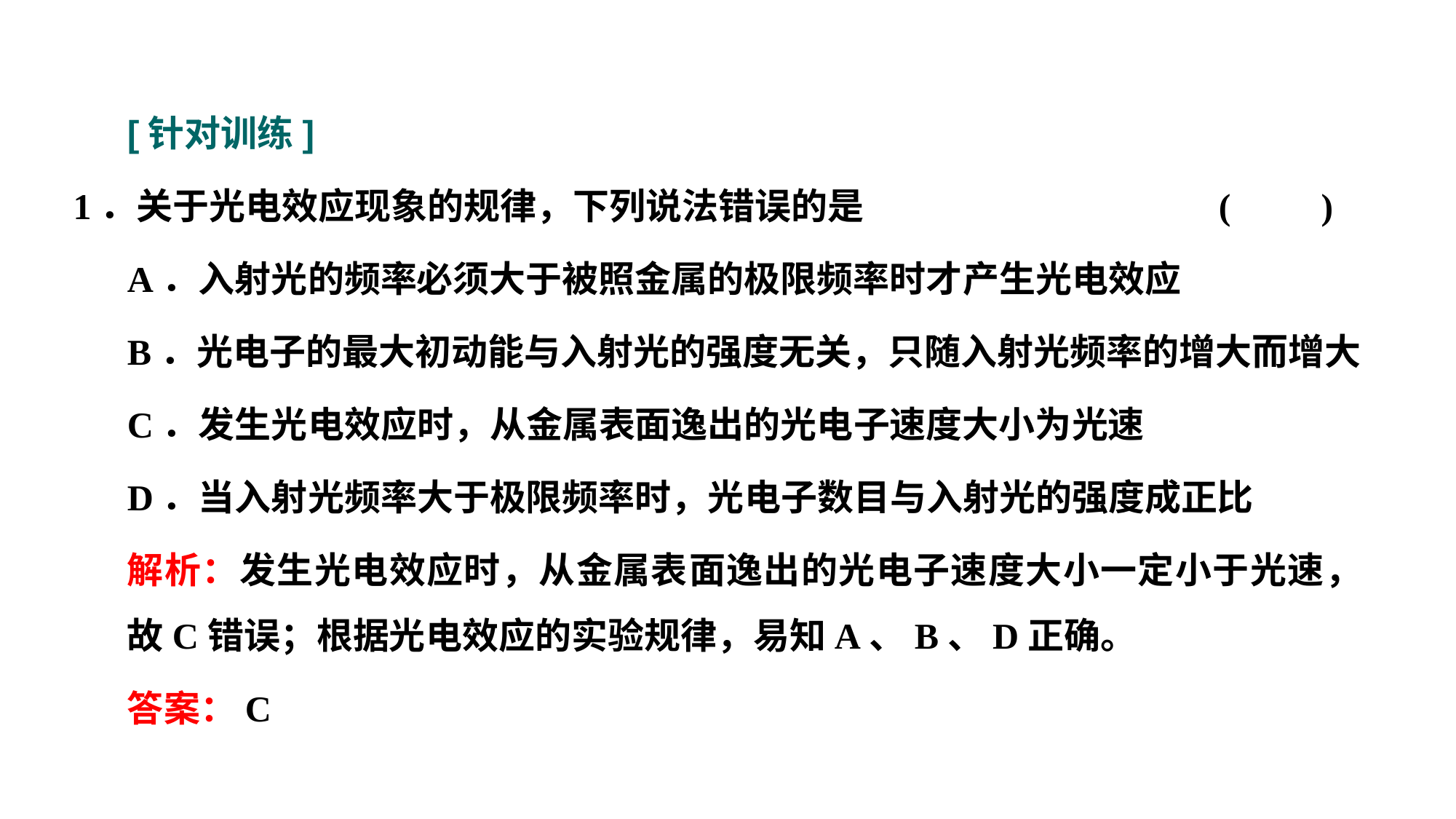

[针对训练]
1．关于光电效应现象的规律，下列说法错误的是				(　　)
A．入射光的频率必须大于被照金属的极限频率时才产生光电效应
B．光电子的最大初动能与入射光的强度无关，只随入射光频率的增大而增大
C．发生光电效应时，从金属表面逸出的光电子速度大小为光速
D．当入射光频率大于极限频率时，光电子数目与入射光的强度成正比
解析：发生光电效应时，从金属表面逸出的光电子速度大小一定小于光速，故C错误；根据光电效应的实验规律，易知A、B、D正确。
答案：C